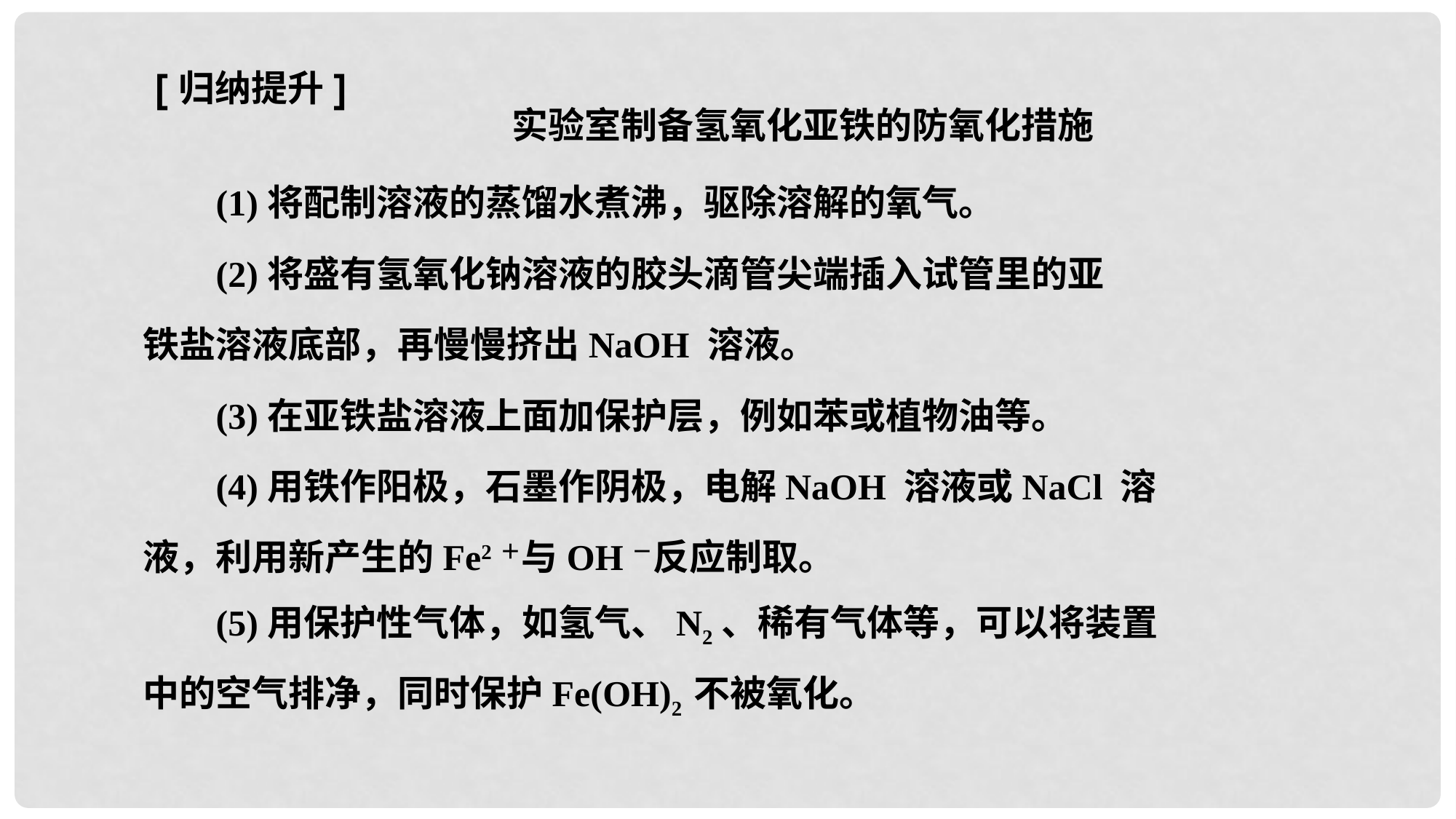

[归纳提升]
实验室制备氢氧化亚铁的防氧化措施
	(1)将配制溶液的蒸馏水煮沸，驱除溶解的氧气。

	(2)将盛有氢氧化钠溶液的胶头滴管尖端插入试管里的亚

铁盐溶液底部，再慢慢挤出NaOH 溶液。

	(3)在亚铁盐溶液上面加保护层，例如苯或植物油等。

	(4)用铁作阳极，石墨作阴极，电解NaOH 溶液或NaCl 溶

液，利用新产生的Fe2＋与OH－反应制取。

	(5)用保护性气体，如氢气、N2、稀有气体等，可以将装置

中的空气排净，同时保护Fe(OH)2 不被氧化。